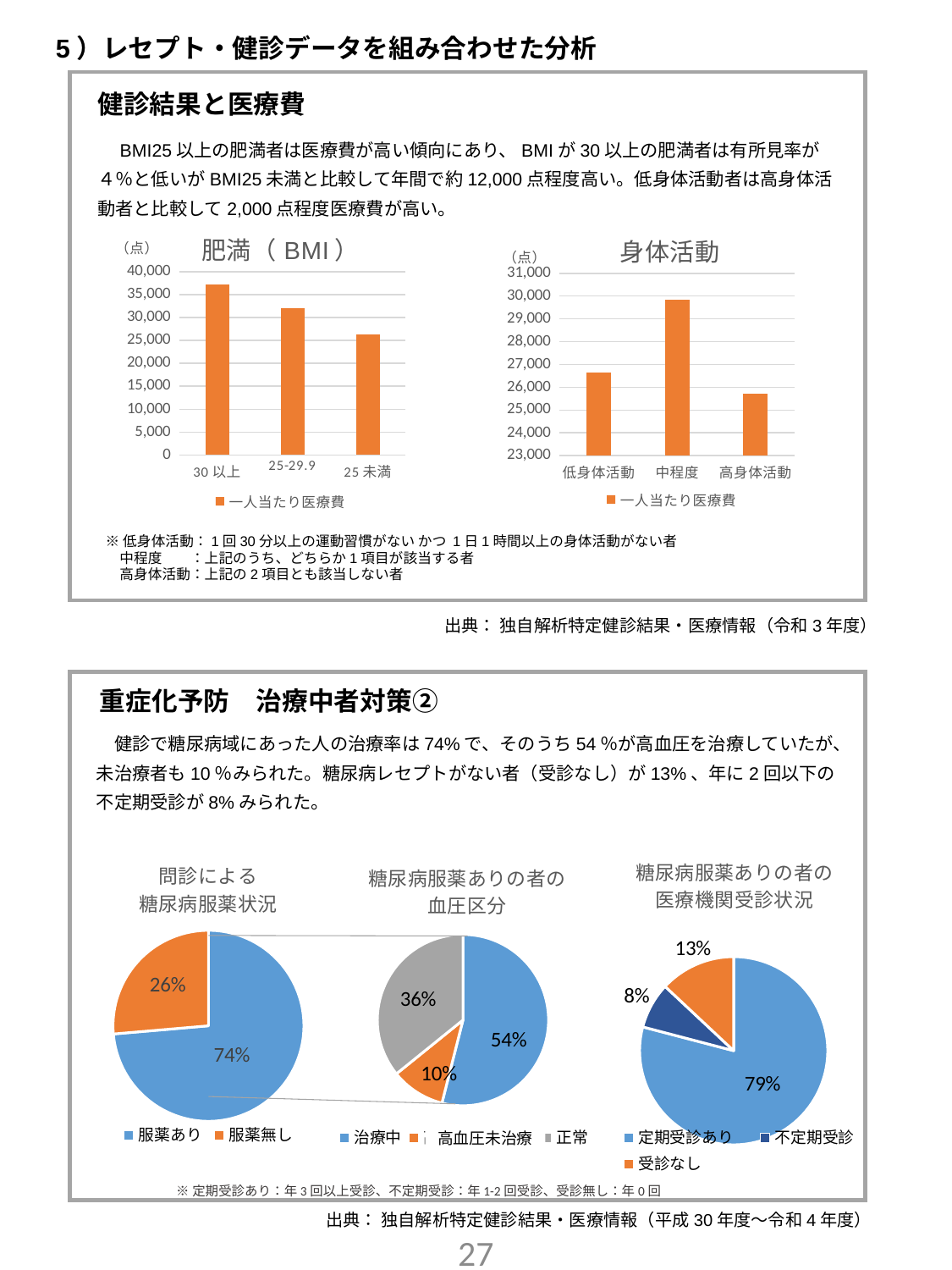

5）レセプト・健診データを組み合わせた分析

健診結果と医療費
　BMI25以上の肥満者は医療費が高い傾向にあり、BMIが30以上の肥満者は有所見率が４％と低いがBMI25未満と比較して年間で約12,000点程度高い。低身体活動者は高身体活動者と比較して2,000点程度医療費が高い。

### Chart: 肥満（BMI）

| Category | 一人当たり医療費 |
|---|---|
| 30以上 | 37127.79477726575 |
| 25-29.9 | 32061.417334495807 |
| 25未満 | 26233.163133292626 |

### Chart: 身体活動

| Category | 一人当たり医療費 |
|---|---|
| 低身体活動 | 26643.7159925034 |
| 中程度 | 29832.38776507751 |
| 高身体活動 | 25701.542708227913 |
※低身体活動：1回30分以上の運動習慣がない かつ 1日1時間以上の身体活動がない者
　中程度　　：上記のうち、どちらか1項目が該当する者
　高身体活動：上記の2項目とも該当しない者
出典： 独自解析特定健診結果・医療情報（令和3年度）

重症化予防　治療中者対策②
　健診で糖尿病域にあった人の治療率は74%で、そのうち54％が高血圧を治療していたが、未治療者も10％みられた。糖尿病レセプトがない者（受診なし）が13%、年に2回以下の不定期受診が8%みられた。

### Chart: 問診による
糖尿病服薬状況

| Category |  |  |
|---|---|---|
| 服薬あり | 215.0 | 0.7363013698630136 |
| 服薬無し | 77.0 | 0.2636986301369863 |

### Chart: 糖尿病服薬ありの者の
血圧区分

| Category |  |
|---|---|
| 治療中 | 116.0 |
| 高血圧治療なし | 22.0 |
| 正常 | 77.0 |

### Chart: 糖尿病服薬ありの者の
医療機関受診状況

| Category |  |
|---|---|
| 定期受診あり | 170.0 |
| 不定期受診 | 17.0 |
| 受診なし | 28.0 |
高血圧未治療
※定期受診あり：年3回以上受診、不定期受診：年1-2回受診、受診無し：年0回
出典： 独自解析特定健診結果・医療情報（平成30年度～令和4年度）
27